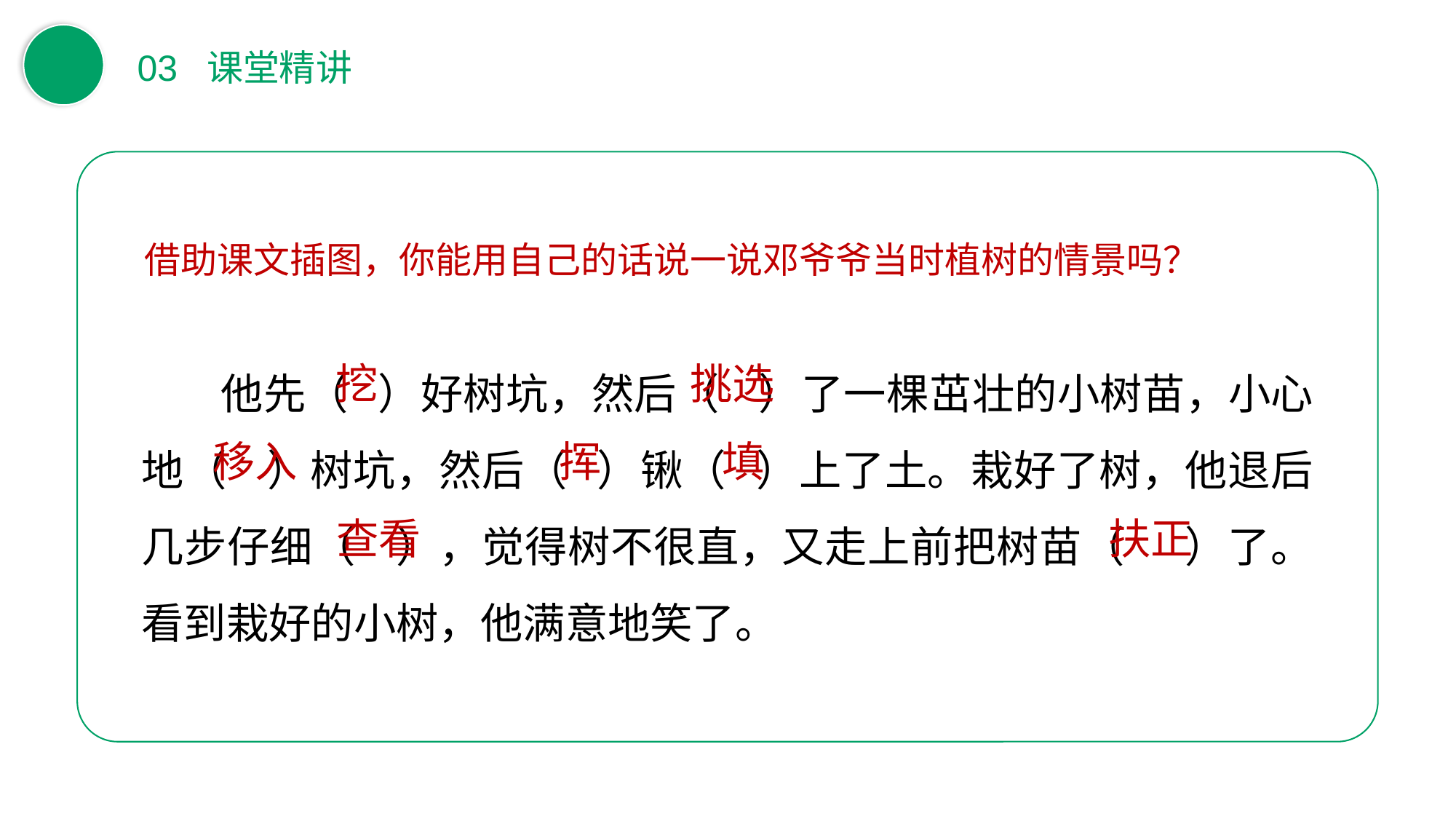

03  课堂精讲
借助课文插图，你能用自己的话说一说邓爷爷当时植树的情景吗？
       他先（   ）好树坑，然后（    ）了一棵茁壮的小树苗，小心地（    ）树坑，然后（   ）锹（   ）上了土。栽好了树，他退后几步仔细（    ），觉得树不很直，又走上前把树苗（      ）了。看到栽好的小树，他满意地笑了。
挑选
挖
挥
填
移入
查看
扶正